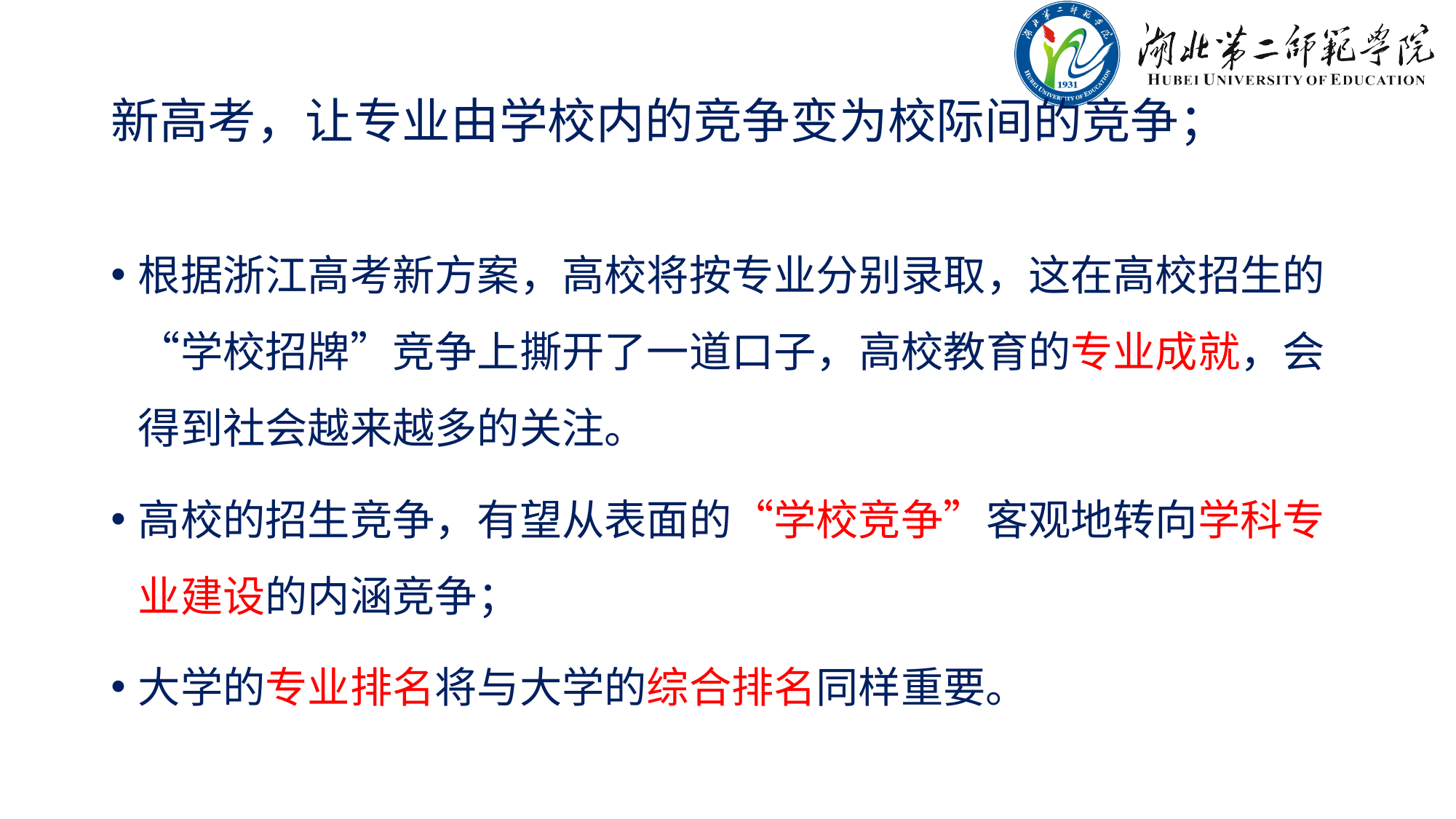

# 新高考，让专业由学校内的竞争变为校际间的竞争；
根据浙江高考新方案，高校将按专业分别录取，这在高校招生的“学校招牌”竞争上撕开了一道口子，高校教育的专业成就，会得到社会越来越多的关注。
高校的招生竞争，有望从表面的“学校竞争”客观地转向学科专业建设的内涵竞争；
大学的专业排名将与大学的综合排名同样重要。